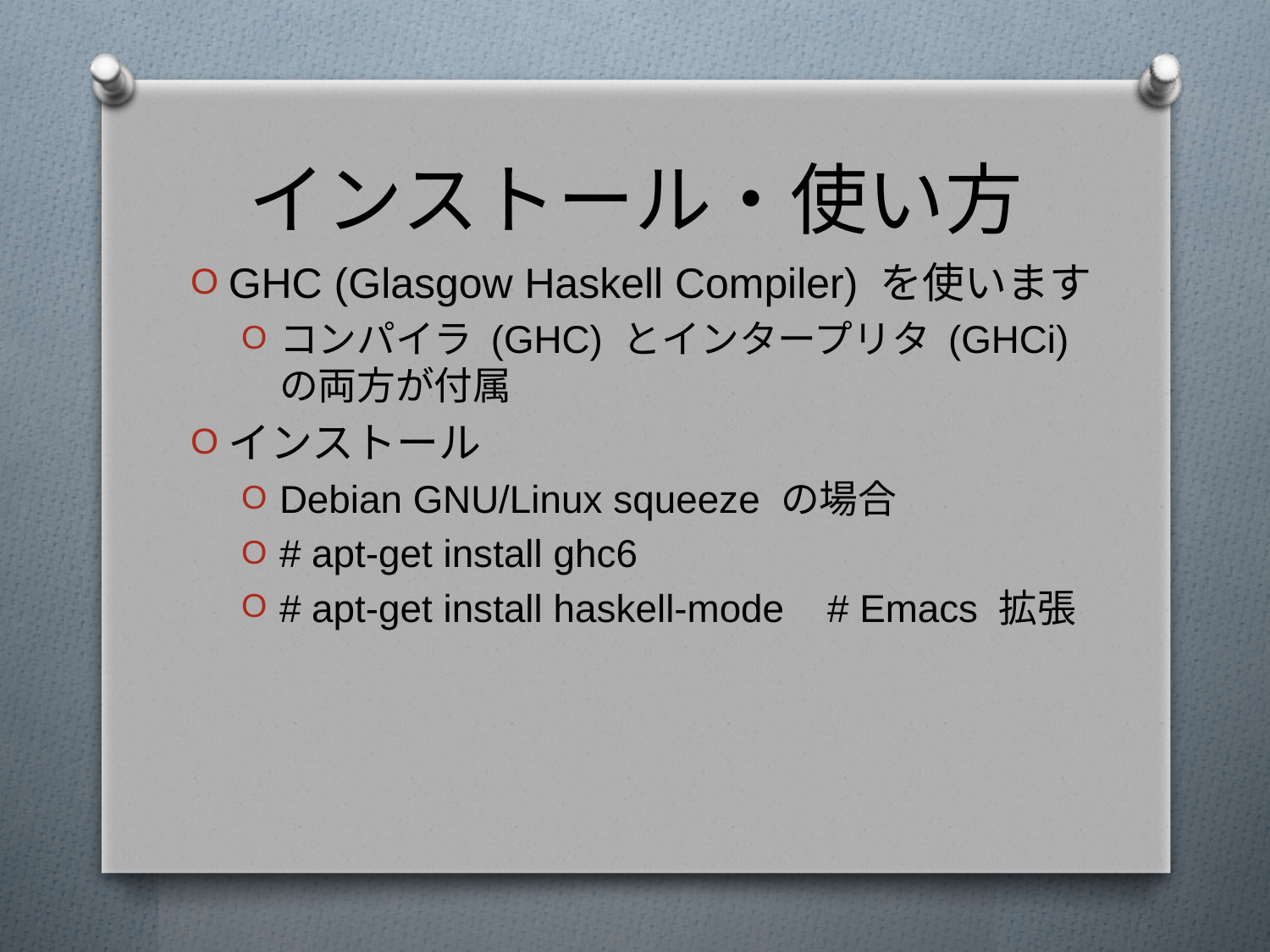

# インストール・使い方
GHC (Glasgow Haskell Compiler) を使います
コンパイラ (GHC) とインタープリタ (GHCi) の両方が付属
インストール
Debian GNU/Linux squeeze の場合
# apt-get install ghc6
# apt-get install haskell-mode    # Emacs 拡張